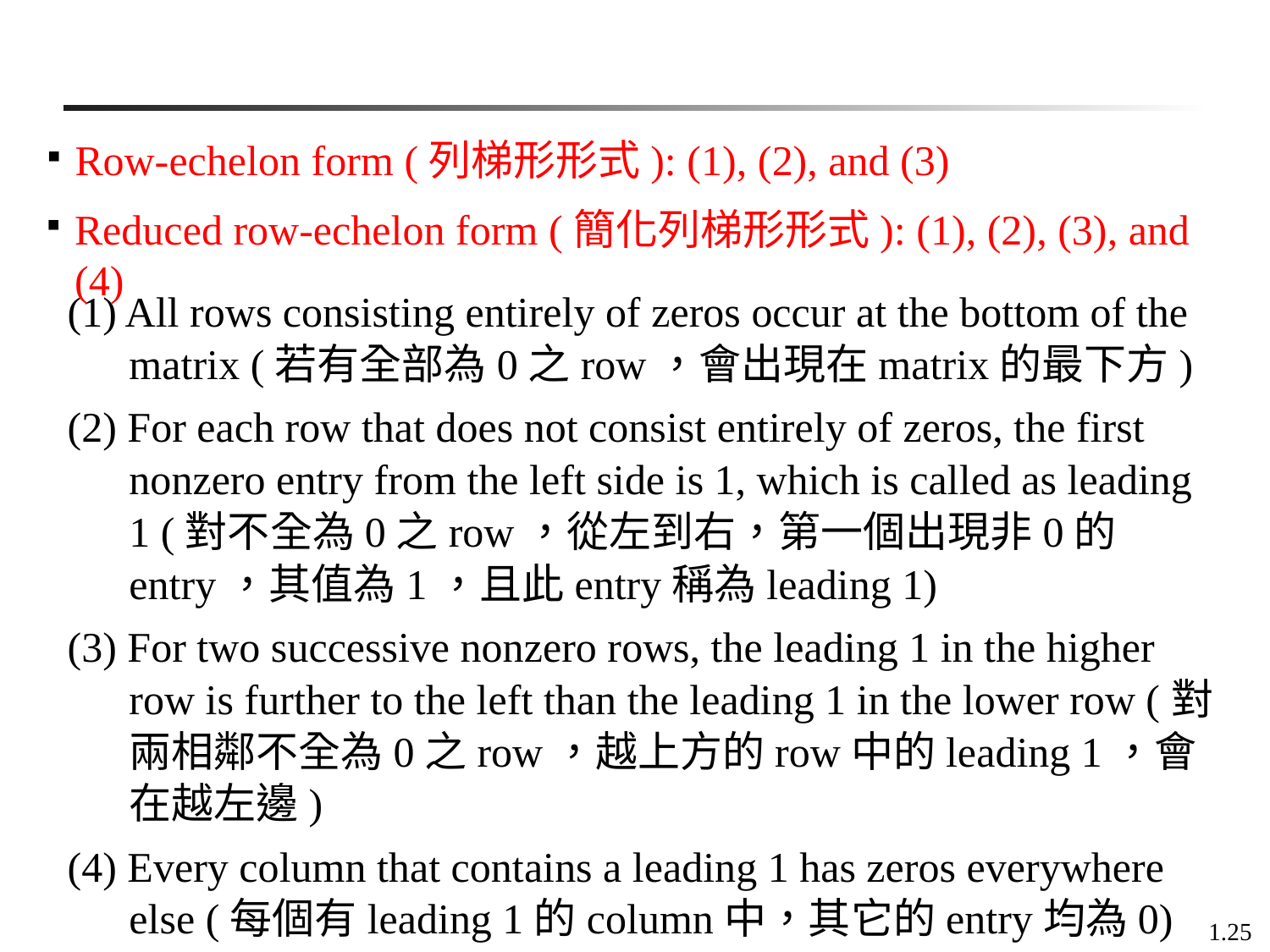

Row-echelon form (列梯形形式): (1), (2), and (3)
Reduced row-echelon form (簡化列梯形形式): (1), (2), (3), and (4)
(1) All rows consisting entirely of zeros occur at the bottom of the matrix (若有全部為0之row，會出現在matrix的最下方)
(2) For each row that does not consist entirely of zeros, the first nonzero entry from the left side is 1, which is called as leading 1 (對不全為0之row，從左到右，第一個出現非0的entry，其值為1，且此entry稱為leading 1)
(3) For two successive nonzero rows, the leading 1 in the higher row is further to the left than the leading 1 in the lower row (對兩相鄰不全為0之row，越上方的row中的leading 1，會在越左邊)
(4) Every column that contains a leading 1 has zeros everywhere else (每個有leading 1的column中，其它的entry均為0)
1.25